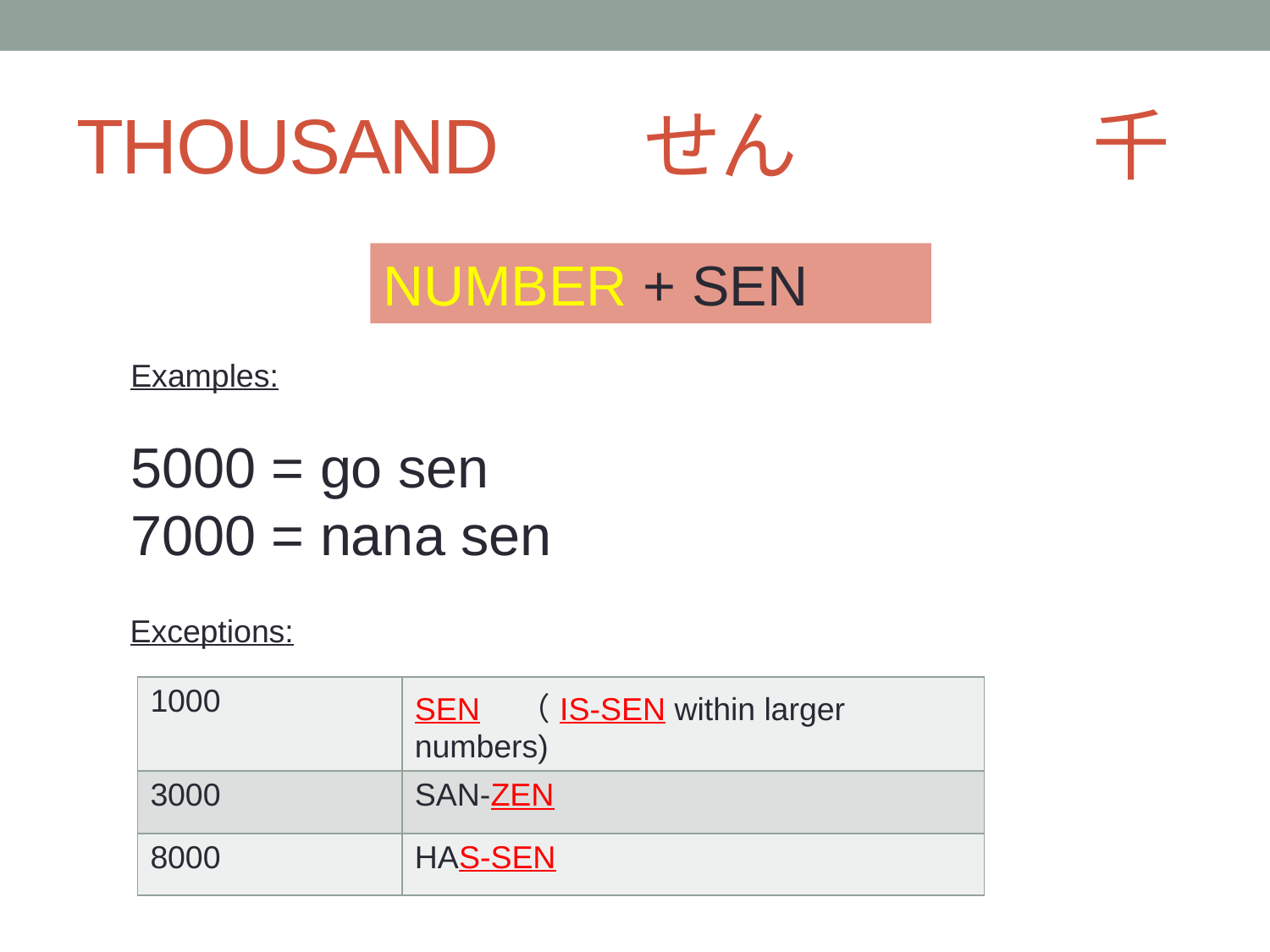

# THOUSAND	  せん　　		千
NUMBER + SEN
Examples:

5000 = go sen
7000 = nana sen
Exceptions:
| 1000 | SEN　（IS-SEN within larger numbers) |
| --- | --- |
| 3000 | SAN-ZEN |
| 8000 | HAS-SEN |